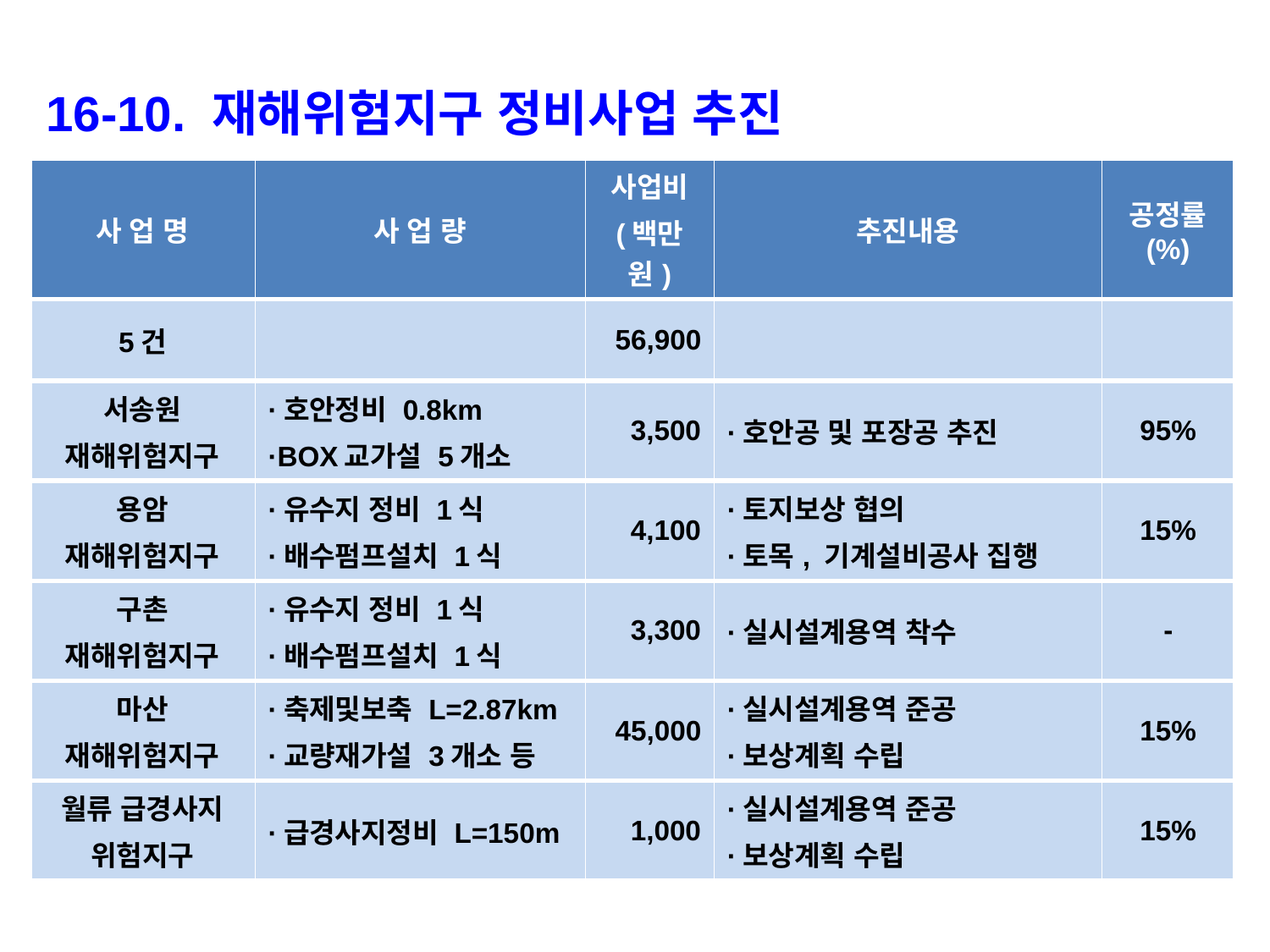

16-10. 재해위험지구 정비사업 추진
| 사 업 명 | 사 업 량 | 사업비 (백만원) | 추진내용 | 공정률 (%) |
| --- | --- | --- | --- | --- |
| 5건 |  | 56,900 |  |  |
| 서송원 재해위험지구 | ·호안정비 0.8km ·BOX교가설 5개소 | 3,500 | ·호안공 및 포장공 추진 | 95% |
| 용암 재해위험지구 | ·유수지 정비 1식 ·배수펌프설치 1식 | 4,100 | ·토지보상 협의 ·토목, 기계설비공사 집행 | 15% |
| 구촌 재해위험지구 | ·유수지 정비 1식 ·배수펌프설치 1식 | 3,300 | ·실시설계용역 착수 | - |
| 마산 재해위험지구 | ·축제및보축 L=2.87km ·교량재가설 3개소 등 | 45,000 | ·실시설계용역 준공 ·보상계획 수립 | 15% |
| 월류 급경사지 위험지구 | ·급경사지정비 L=150m | 1,000 | ·실시설계용역 준공 ·보상계획 수립 | 15% |